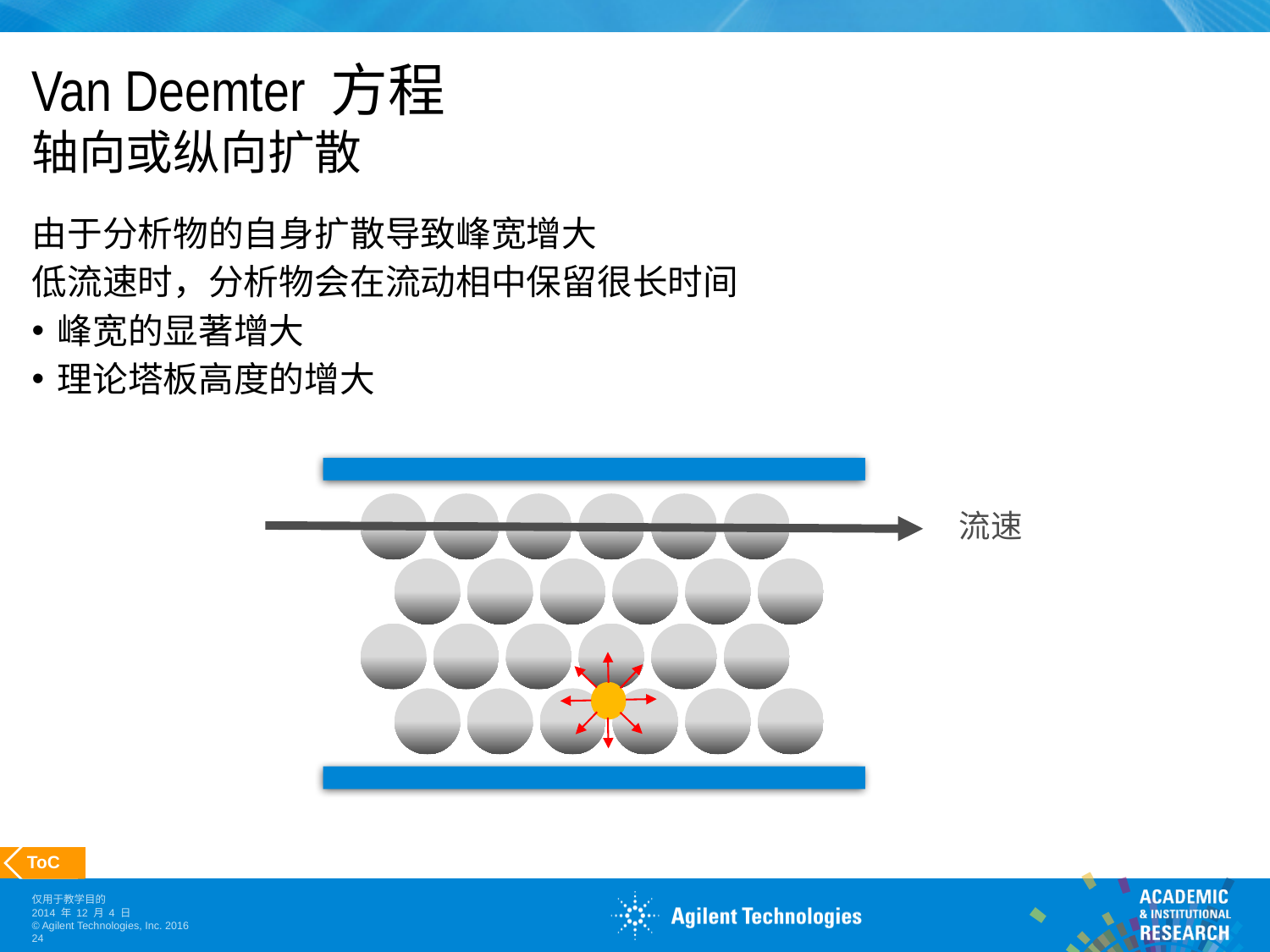

# Van Deemter 方程 轴向或纵向扩散
由于分析物的自身扩散导致峰宽增大
低流速时，分析物会在流动相中保留很长时间
峰宽的显著增大
理论塔板高度的增大

流速

 ToC